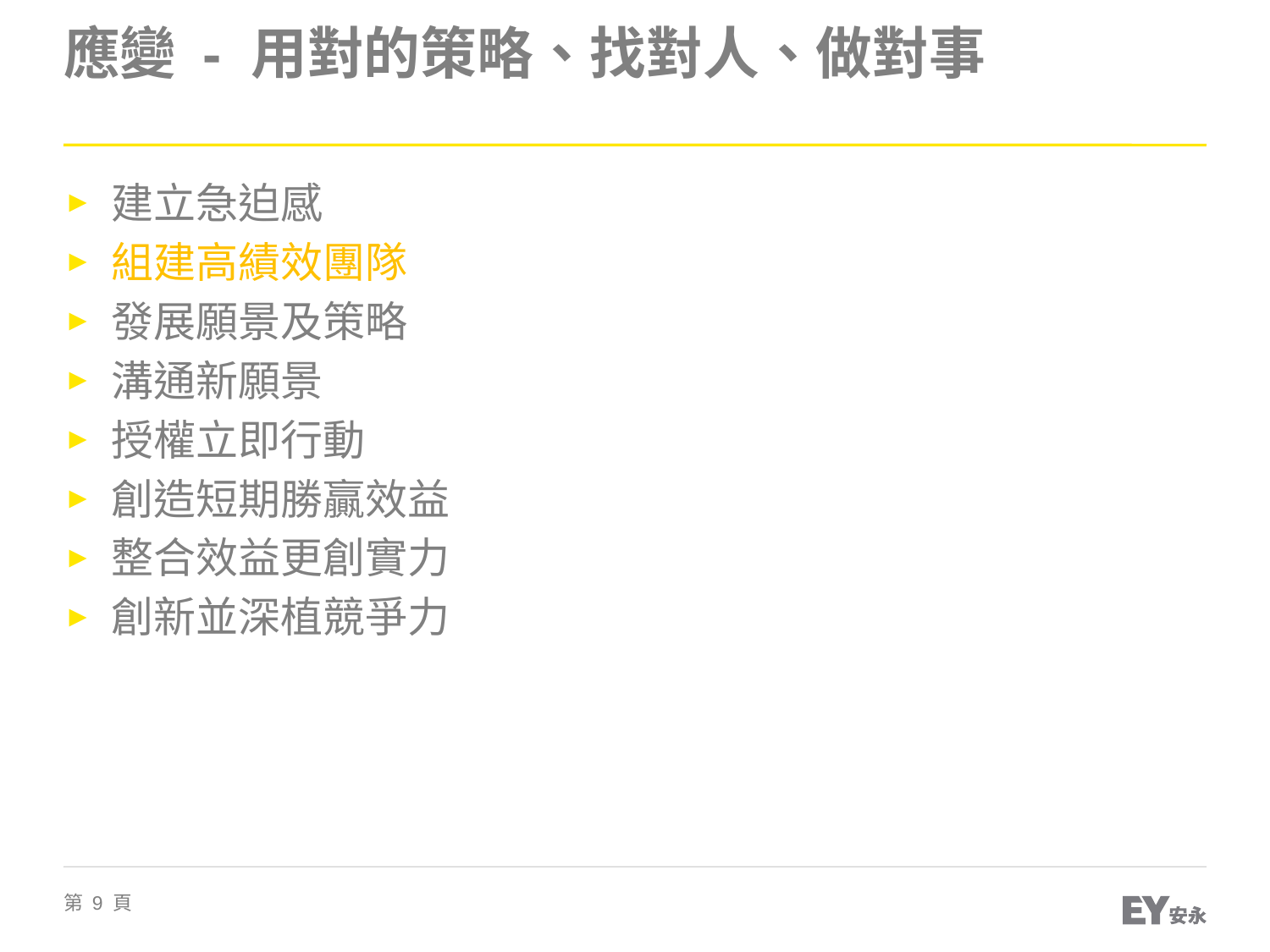

# 應變 - 用對的策略、找對人、做對事
建立急迫感
組建高績效團隊
發展願景及策略
溝通新願景
授權立即行動
創造短期勝贏效益
整合效益更創實力
創新並深植競爭力